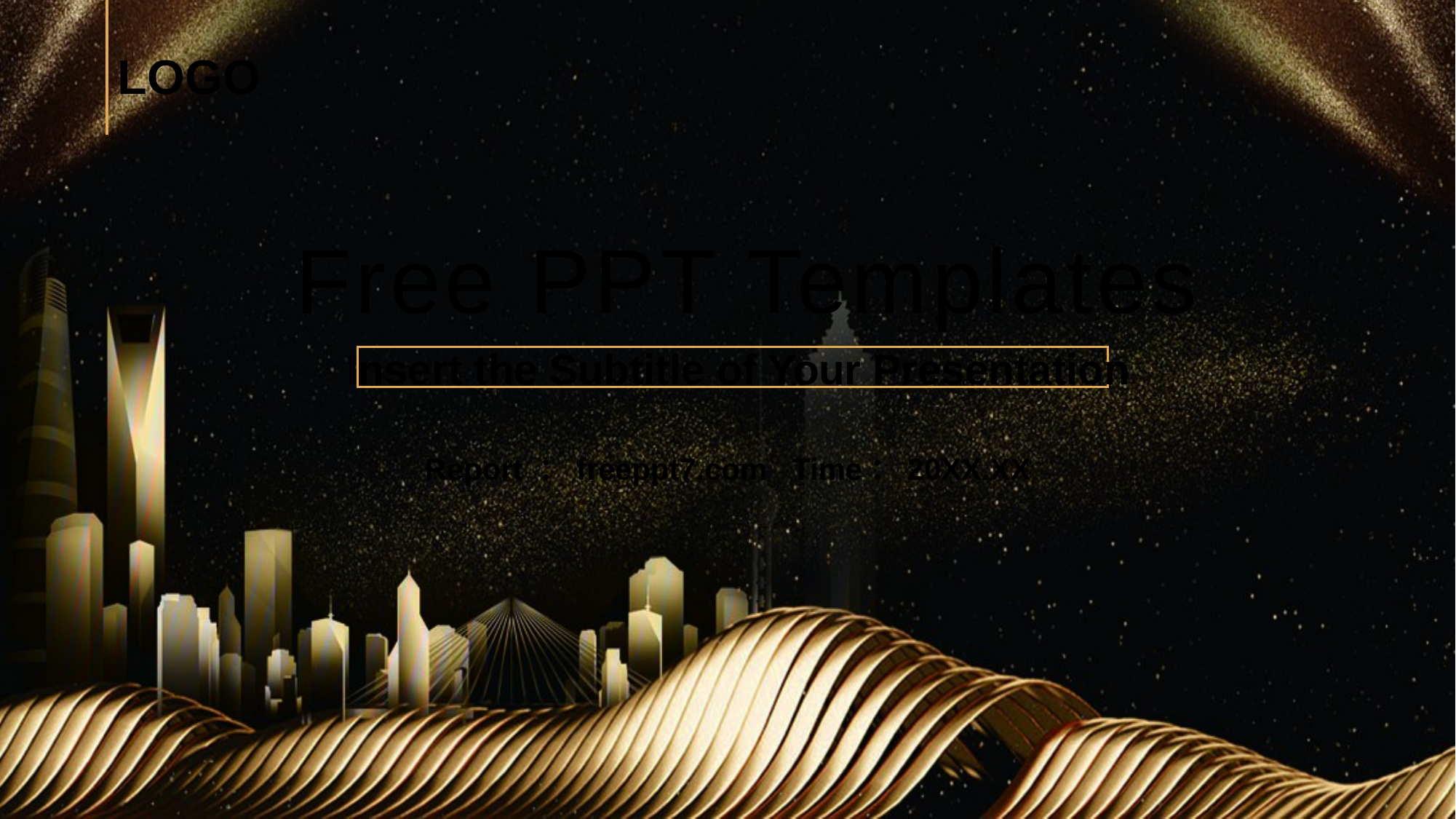

LOGO
Free PPT Templates
Insert the Subtitle of Your Presentation

Report ：freeppt7.com   Time：20XX.XX
延迟符